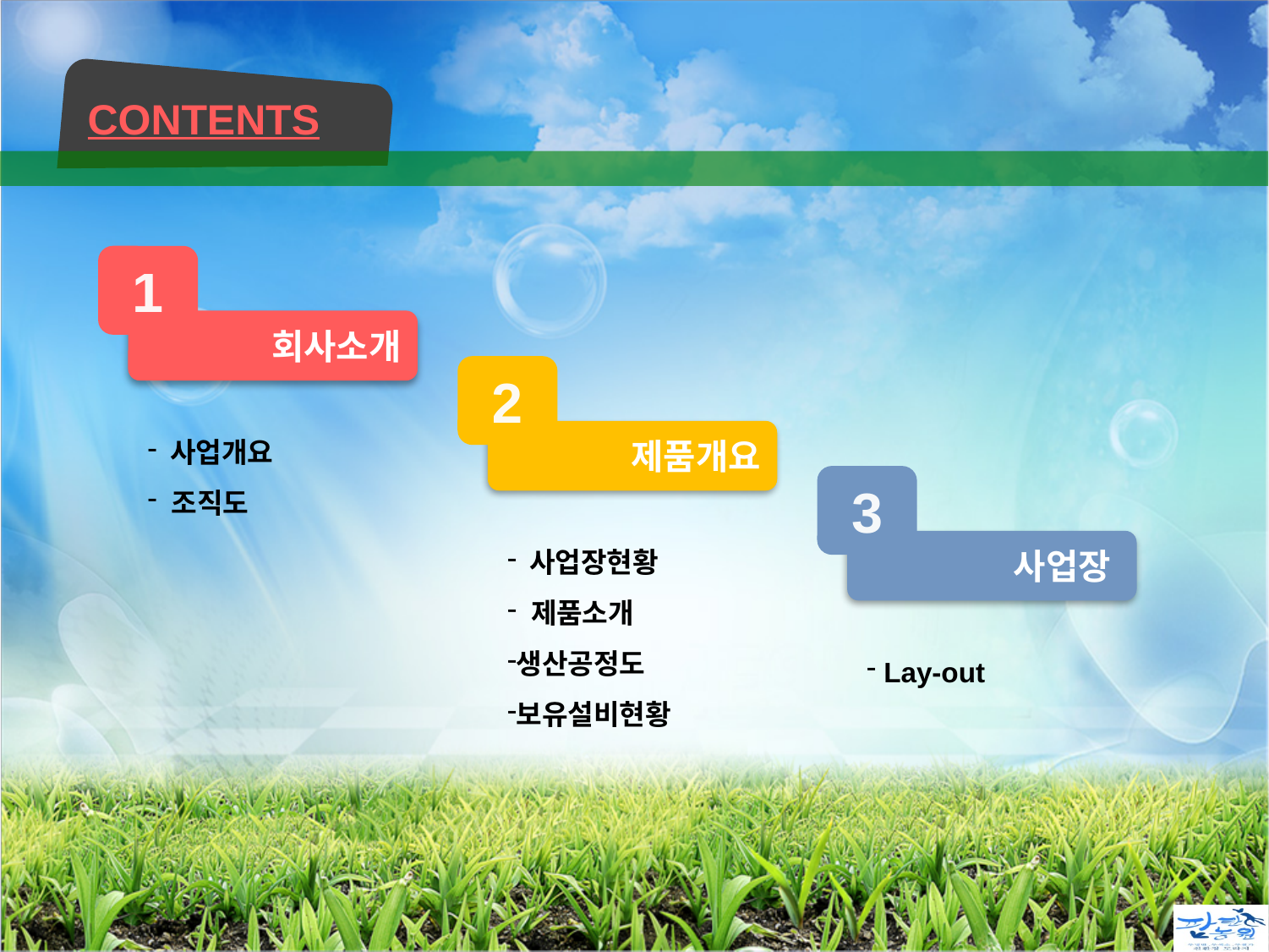

CONTENTS

1
회사소개
2
 사업개요
 조직도
제품개요
3
 사업장현황
 제품소개
생산공정도
보유설비현황
사업장
 Lay-out